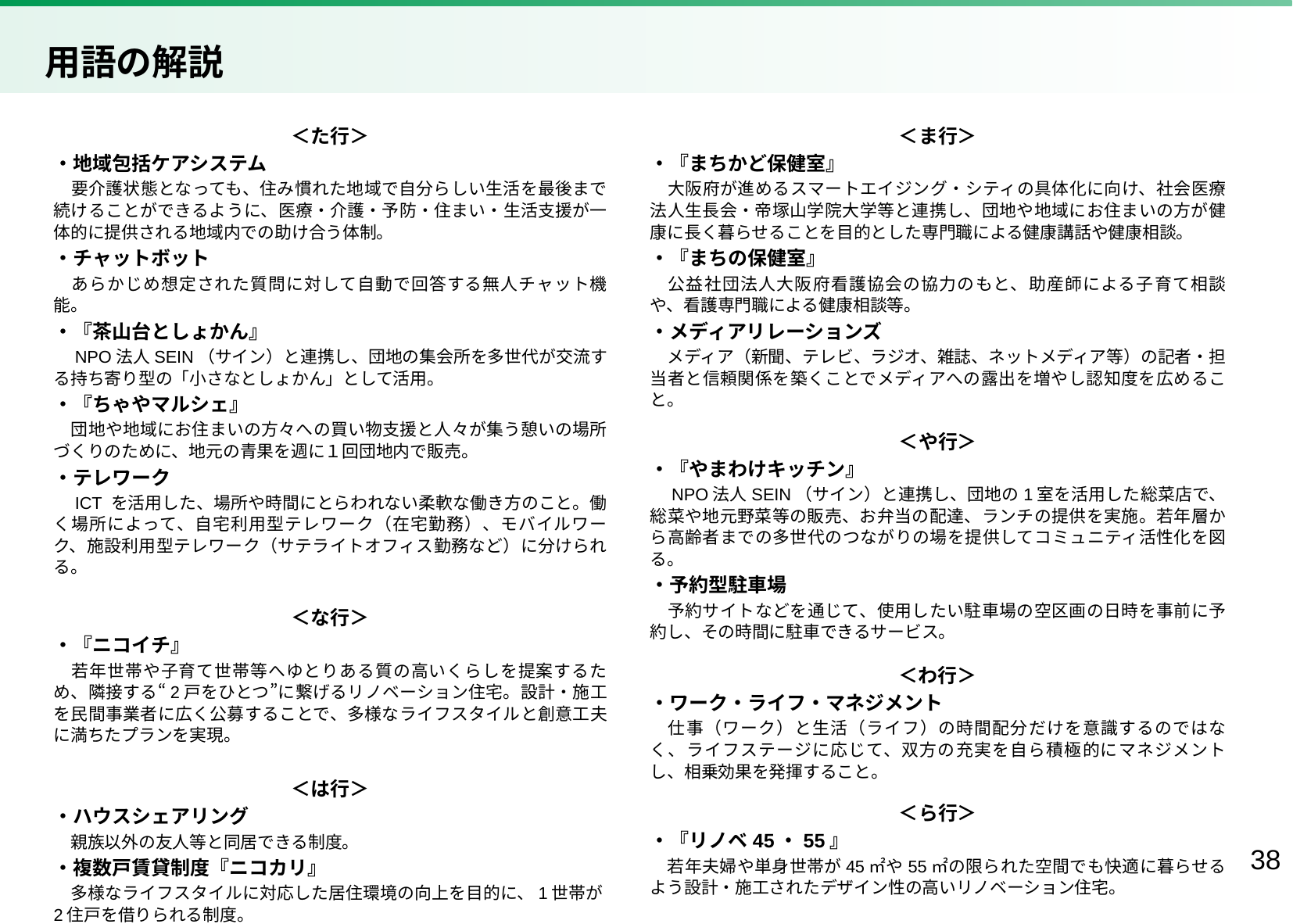

用語の解説
＜ま行＞
・『まちかど保健室』
　大阪府が進めるスマートエイジング・シティの具体化に向け、社会医療法人生長会・帝塚山学院大学等と連携し、団地や地域にお住まいの方が健康に長く暮らせることを目的とした専門職による健康講話や健康相談。
・『まちの保健室』
　公益社団法人大阪府看護協会の協力のもと、助産師による子育て相談や、看護専門職による健康相談等。
・メディアリレーションズ
　メディア（新聞、テレビ、ラジオ、雑誌、ネットメディア等）の記者・担当者と信頼関係を築くことでメディアへの露出を増やし認知度を広めること。

＜や行＞
・『やまわけキッチン』
　NPO法人SEIN（サイン）と連携し、団地の1室を活用した総菜店で、総菜や地元野菜等の販売、お弁当の配達、ランチの提供を実施。若年層から高齢者までの多世代のつながりの場を提供してコミュニティ活性化を図る。
・予約型駐車場
　予約サイトなどを通じて、使用したい駐車場の空区画の日時を事前に予約し、その時間に駐車できるサービス。

＜わ行＞
・ワーク・ライフ・マネジメント
　仕事（ワーク）と生活（ライフ）の時間配分だけを意識するのではなく、ライフステージに応じて、双方の充実を自ら積極的にマネジメントし、相乗効果を発揮すること。

＜ら行＞
・『リノベ45・55』
　若年夫婦や単身世帯が45㎡や55㎡の限られた空間でも快適に暮らせるよう設計・施工されたデザイン性の高いリノベーション住宅。
＜た行＞
・地域包括ケアシステム
　要介護状態となっても、住み慣れた地域で自分らしい生活を最後まで続けることができるように、医療・介護・予防・住まい・生活支援が一体的に提供される地域内での助け合う体制。
・チャットボット
　あらかじめ想定された質問に対して自動で回答する無人チャット機能。
・『茶山台としょかん』
　NPO法人SEIN（サイン）と連携し、団地の集会所を多世代が交流する持ち寄り型の「小さなとしょかん」として活用。
・『ちゃやマルシェ』
　団地や地域にお住まいの方々への買い物支援と人々が集う憩いの場所づくりのために、地元の青果を週に１回団地内で販売。
・テレワーク
　ICT を活用した、場所や時間にとらわれない柔軟な働き方のこと。働く場所によって、自宅利用型テレワーク（在宅勤務）、モバイルワーク、施設利用型テレワーク（サテライトオフィス勤務など）に分けられる。

＜な行＞
・『ニコイチ』
　若年世帯や子育て世帯等へゆとりある質の高いくらしを提案するため、隣接する“2戸をひとつ”に繋げるリノベーション住宅。設計・施工を民間事業者に広く公募することで、多様なライフスタイルと創意工夫に満ちたプランを実現。

＜は行＞
・ハウスシェアリング
　親族以外の友人等と同居できる制度。
・複数戸賃貸制度『ニコカリ』
　多様なライフスタイルに対応した居住環境の向上を目的に、1世帯が2住戸を借りられる制度。

38